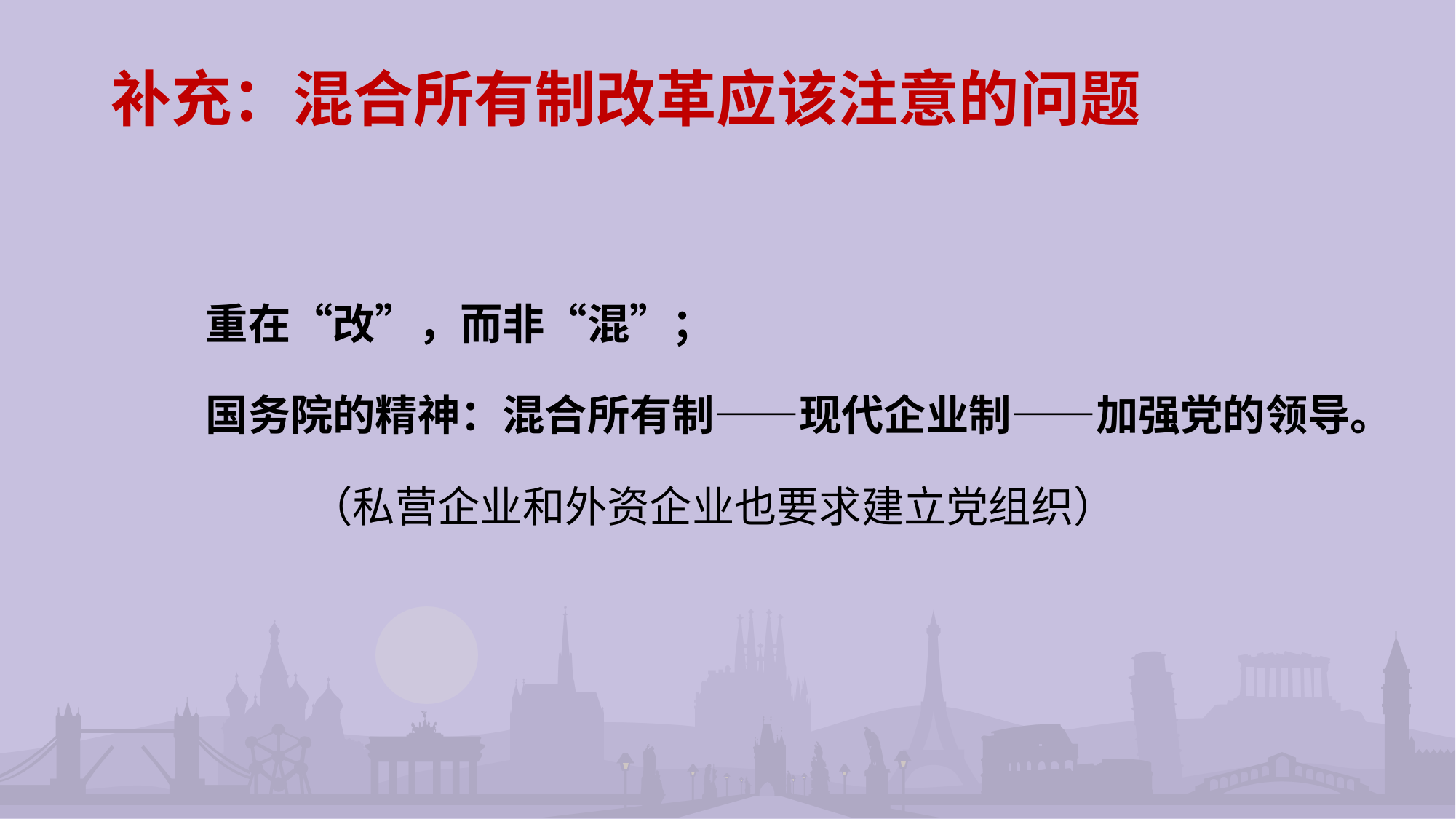

# 补充：混合所有制改革应该注意的问题

重在“改”，而非“混”；
国务院的精神：混合所有制——现代企业制——加强党的领导。
          （私营企业和外资企业也要求建立党组织）